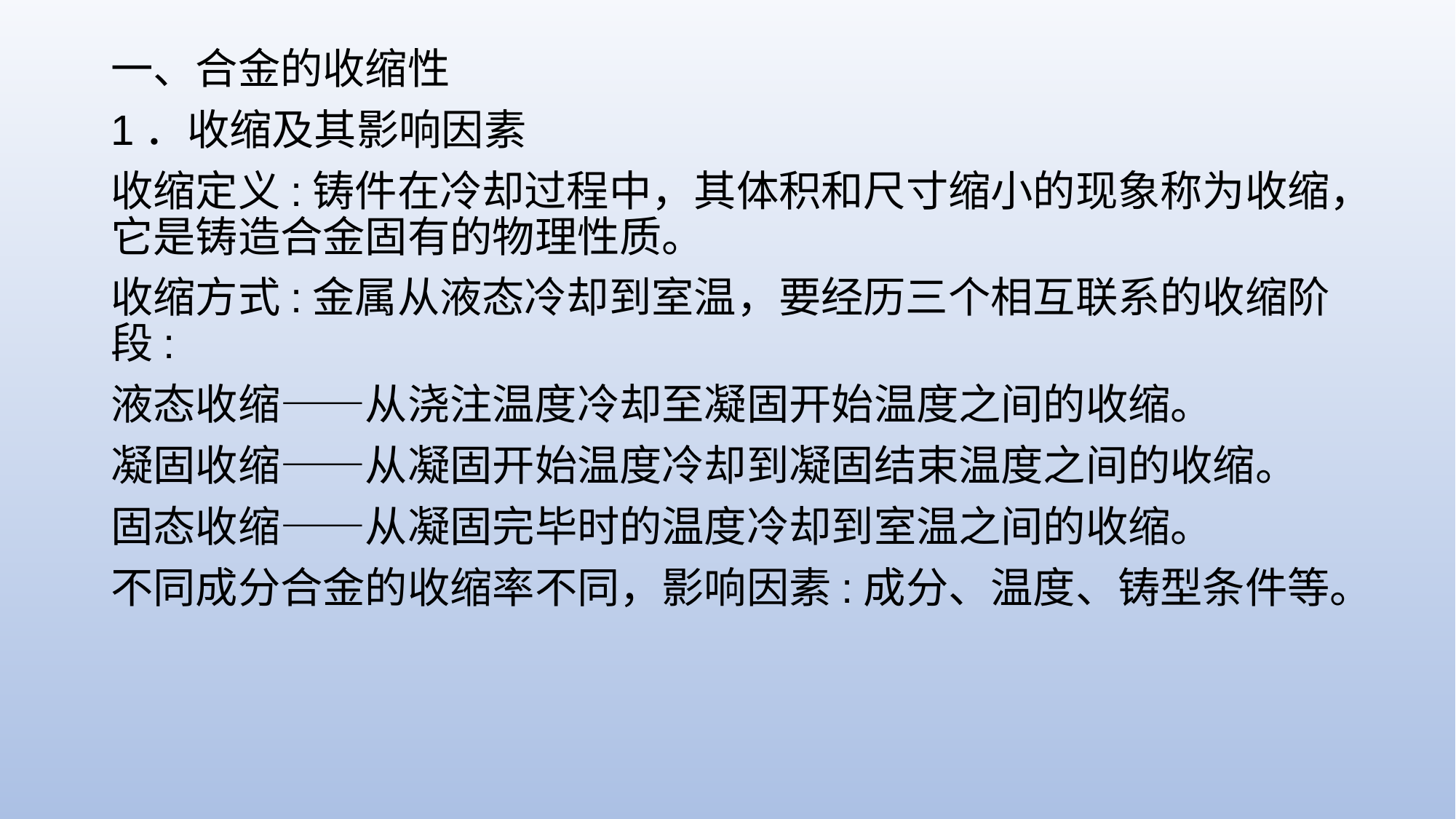

一、合金的收缩性
1．收缩及其影响因素
收缩定义:铸件在冷却过程中，其体积和尺寸缩小的现象称为收缩，它是铸造合金固有的物理性质。
收缩方式:金属从液态冷却到室温，要经历三个相互联系的收缩阶段:
液态收缩——从浇注温度冷却至凝固开始温度之间的收缩。
凝固收缩——从凝固开始温度冷却到凝固结束温度之间的收缩。
固态收缩——从凝固完毕时的温度冷却到室温之间的收缩。
不同成分合金的收缩率不同，影响因素:成分、温度、铸型条件等。